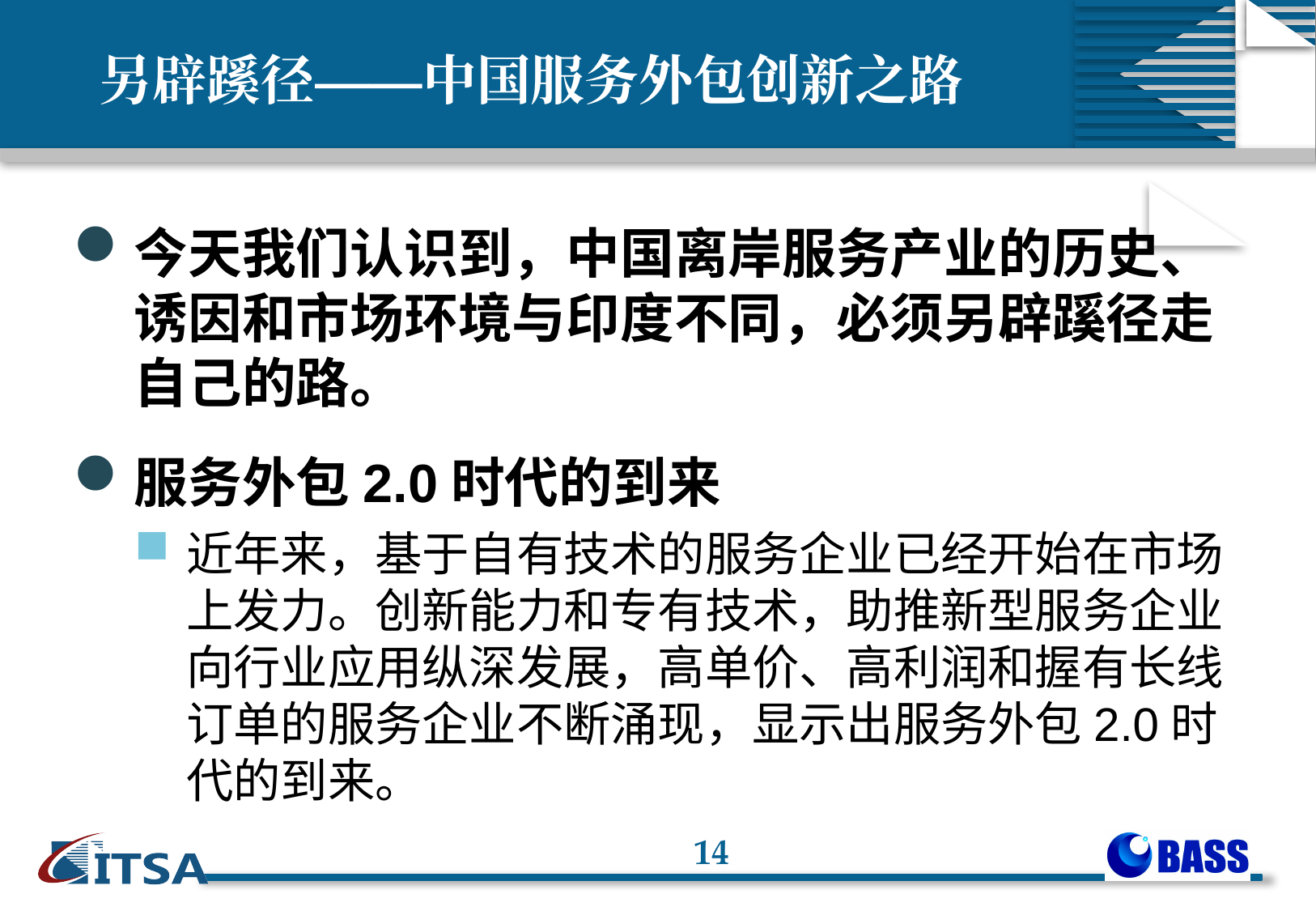

# 另辟蹊径——中国服务外包创新之路
今天我们认识到，中国离岸服务产业的历史、诱因和市场环境与印度不同，必须另辟蹊径走自己的路。
服务外包2.0时代的到来
近年来，基于自有技术的服务企业已经开始在市场上发力。创新能力和专有技术，助推新型服务企业向行业应用纵深发展，高单价、高利润和握有长线订单的服务企业不断涌现，显示出服务外包2.0时代的到来。
14